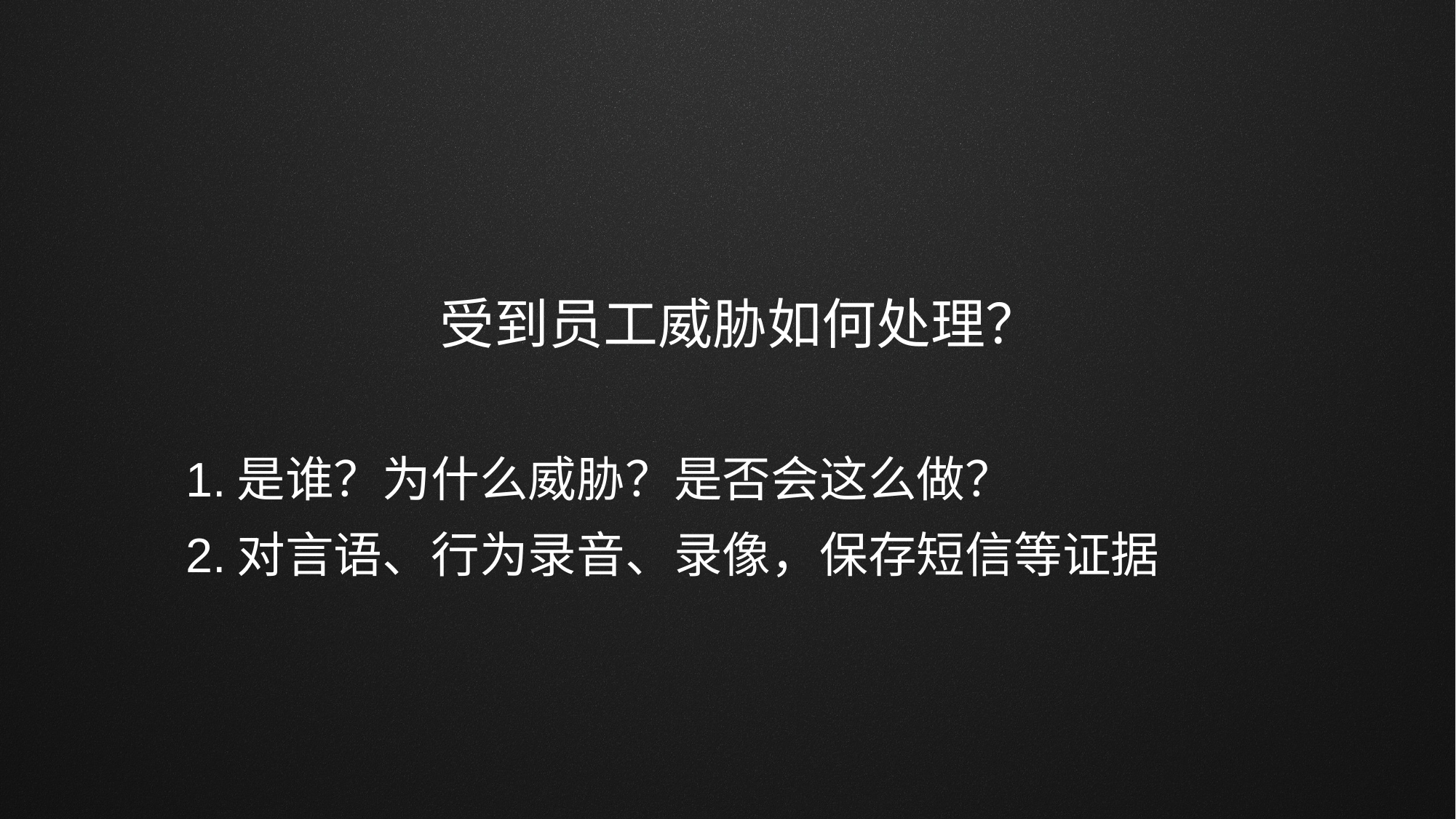

受到员工威胁如何处理？
1.是谁？为什么威胁？是否会这么做？
2.对言语、行为录音、录像，保存短信等证据